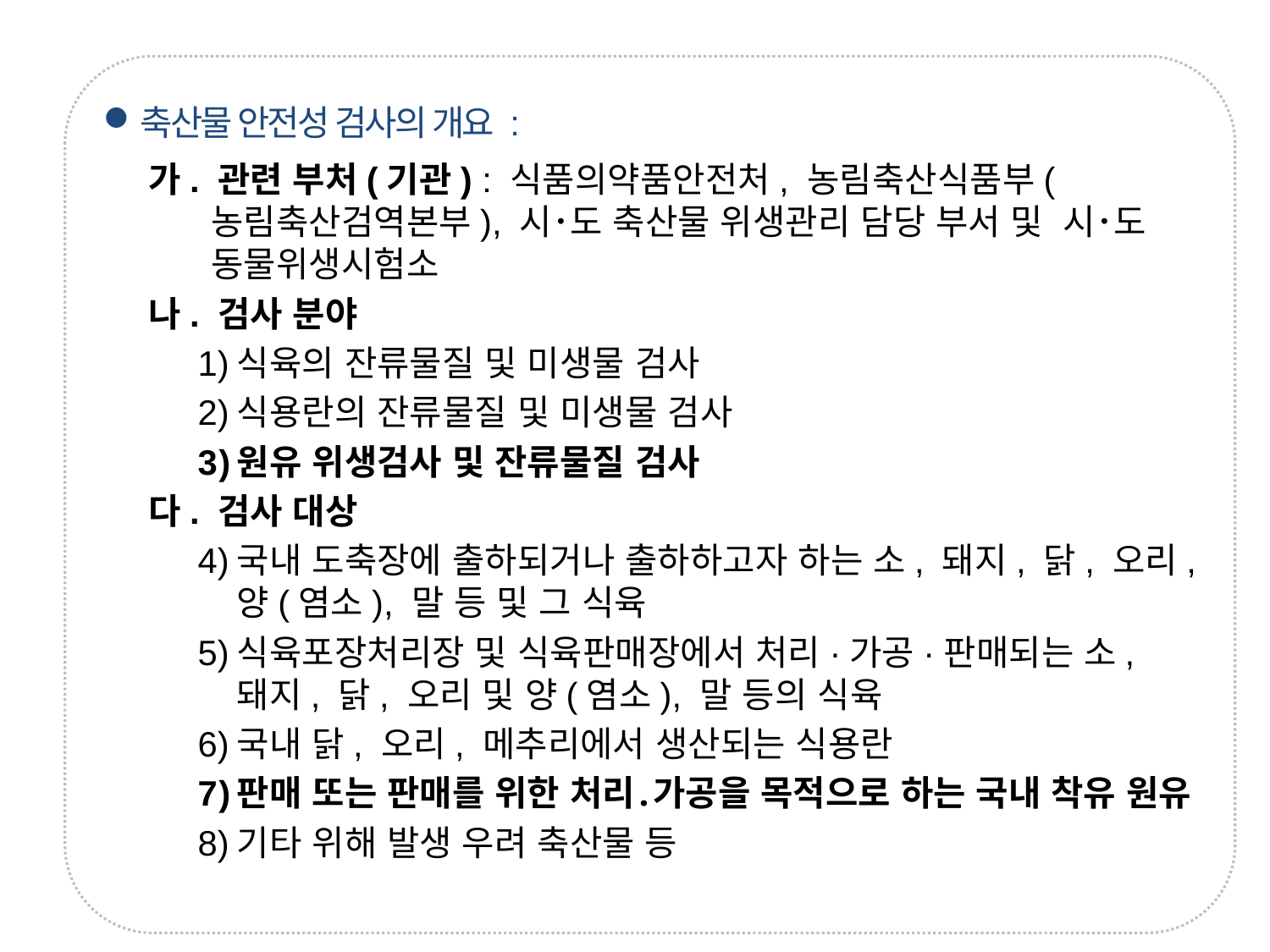

축산물 안전성 검사의 개요 :

가. 관련 부처(기관) : 식품의약품안전처, 농림축산식품부(농림축산검역본부), 시･도 축산물 위생관리 담당 부서 및  시･도 동물위생시험소
나. 검사 분야
식육의 잔류물질 및 미생물 검사
식용란의 잔류물질 및 미생물 검사
원유 위생검사 및 잔류물질 검사
다. 검사 대상
국내 도축장에 출하되거나 출하하고자 하는 소, 돼지, 닭, 오리, 양(염소), 말 등 및 그 식육
식육포장처리장 및 식육판매장에서 처리·가공·판매되는 소, 돼지, 닭, 오리 및 양(염소), 말 등의 식육
국내 닭, 오리, 메추리에서 생산되는 식용란
판매 또는 판매를 위한 처리․가공을 목적으로 하는 국내 착유 원유
기타 위해 발생 우려 축산물 등